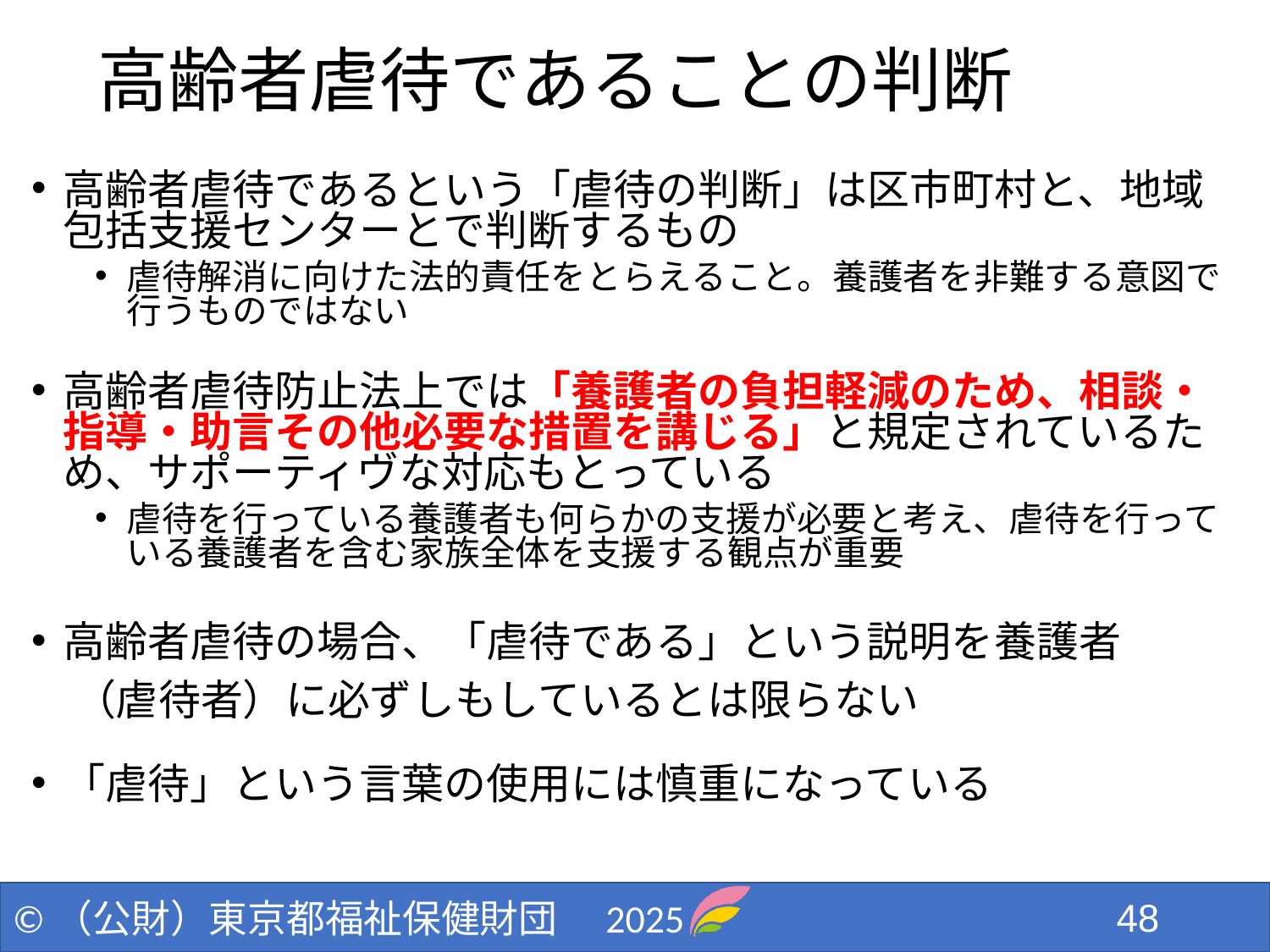

# 高齢者虐待であることの判断
高齢者虐待であるという「虐待の判断」は区市町村と、地域包括支援センターとで判断するもの
虐待解消に向けた法的責任をとらえること。養護者を非難する意図で行うものではない

高齢者虐待防止法上では「養護者の負担軽減のため、相談・指導・助言その他必要な措置を講じる」と規定されているため、サポーティヴな対応もとっている
虐待を行っている養護者も何らかの支援が必要と考え、虐待を行っている養護者を含む家族全体を支援する観点が重要

高齢者虐待の場合、「虐待である」という説明を養護者
　（虐待者）に必ずしもしているとは限らない

「虐待」という言葉の使用には慎重になっている